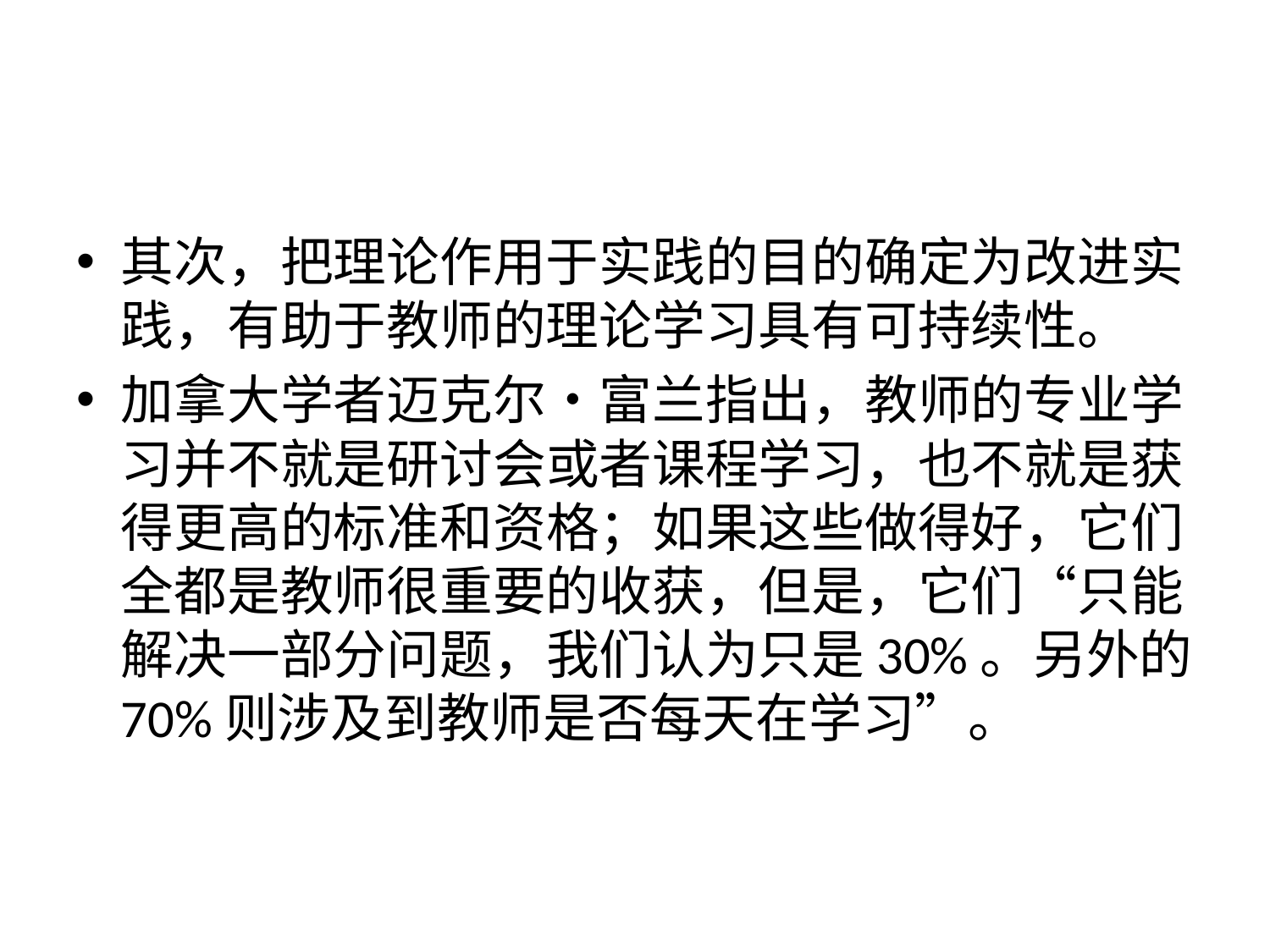

#
其次，把理论作用于实践的目的确定为改进实践，有助于教师的理论学习具有可持续性。
加拿大学者迈克尔•富兰指出，教师的专业学习并不就是研讨会或者课程学习，也不就是获得更高的标准和资格；如果这些做得好，它们全都是教师很重要的收获，但是，它们“只能解决一部分问题，我们认为只是30%。另外的70%则涉及到教师是否每天在学习”。